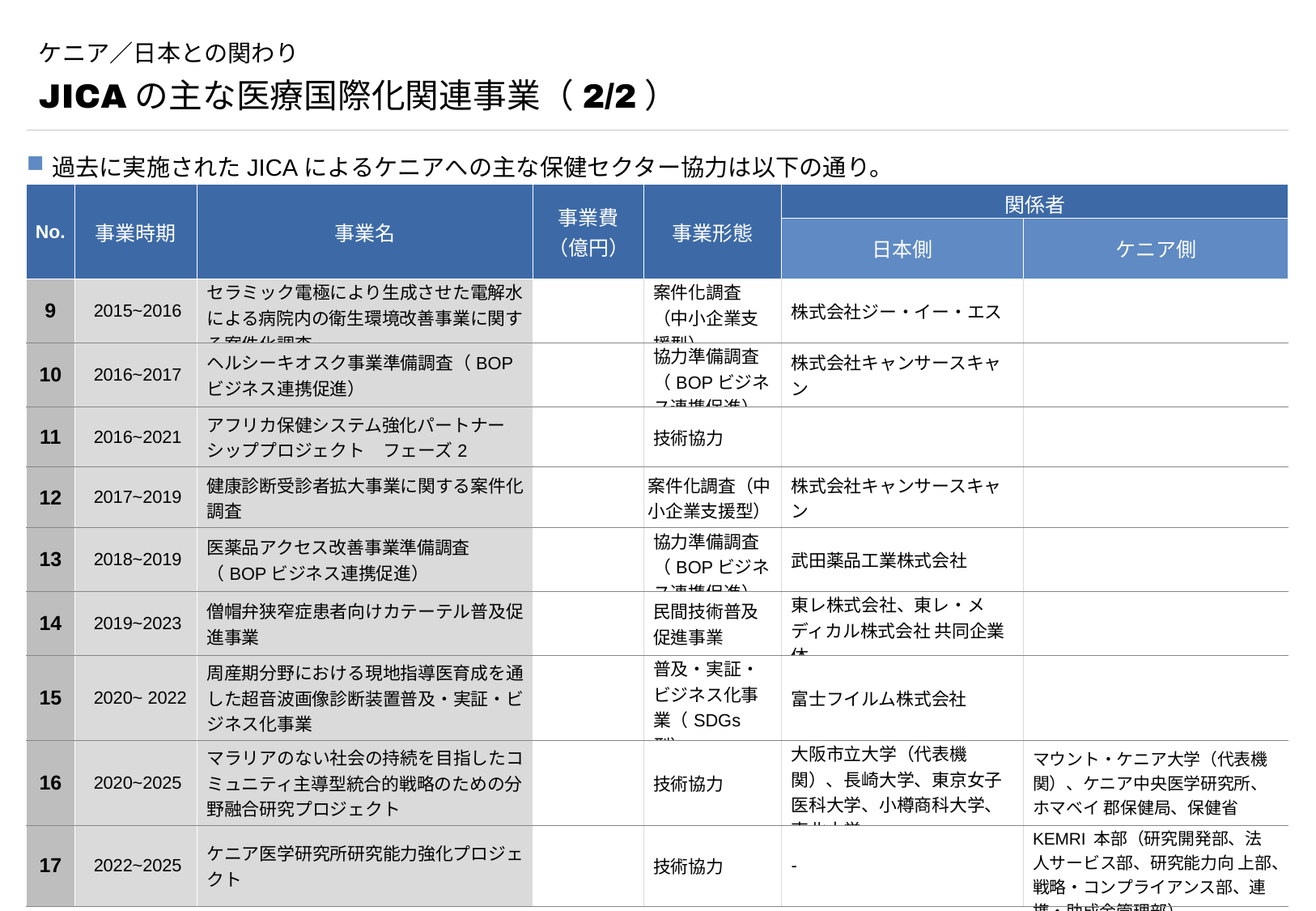

# ケニア／日本との関わり
JICAの主な医療国際化関連事業（2/2）
過去に実施されたJICAによるケニアへの主な保健セクター協力は以下の通り。
| No. | 事業時期 | 事業名 | 事業費 （億円） | 事業形態 | 関係者 |  |
| --- | --- | --- | --- | --- | --- | --- |
|  |  |  |  |  | 日本側 | ケニア側 |
| 9 | 2015~2016 | セラミック電極により生成させた電解水による病院内の衛生環境改善事業に関する案件化調査 |  | 案件化調査（中小企業支援型） | 株式会社ジー・イー・エス |  |
| 10 | 2016~2017 | ヘルシーキオスク事業準備調査（BOPビジネス連携促進） |  | 協力準備調査（BOPビジネス連携促進） | 株式会社キャンサースキャン |  |
| 11 | 2016~2021 | アフリカ保健システム強化パートナーシッププロジェクト　フェーズ2 |  | 技術協力 |  |  |
| 12 | 2017~2019 | 健康診断受診者拡大事業に関する案件化調査 |  | 案件化調査（中小企業支援型） | 株式会社キャンサースキャン |  |
| 13 | 2018~2019 | 医薬品アクセス改善事業準備調査（BOPビジネス連携促進） |  | 協力準備調査（BOPビジネス連携促進） | 武田薬品工業株式会社 |  |
| 14 | 2019~2023 | 僧帽弁狭窄症患者向けカテーテル普及促進事業 |  | 民間技術普及促進事業 | 東レ株式会社、東レ・メディカル株式会社 共同企業体 |  |
| 15 | 2020~ 2022 | 周産期分野における現地指導医育成を通した超音波画像診断装置普及・実証・ビジネス化事業 |  | 普及・実証・ビジネス化事業（SDGs型） | 富士フイルム株式会社 |  |
| 16 | 2020~2025 | マラリアのない社会の持続を目指したコミュニティ主導型統合的戦略のための分野融合研究プロジェクト |  | 技術協力 | 大阪市立大学（代表機関）、長崎大学、東京女子医科大学、小樽商科大学、 東北大学 | マウント・ケニア大学（代表機関）、ケニア中央医学研究所、ホマベイ 郡保健局、保健省 |
| 17 | 2022~2025 | ケニア医学研究所研究能力強化プロジェクト |  | 技術協力 | - | KEMRI 本部（研究開発部、法人サービス部、研究能力向 上部、戦略・コンプライアンス部、連携・助成金管理部） |
（出所） JICAホームページ